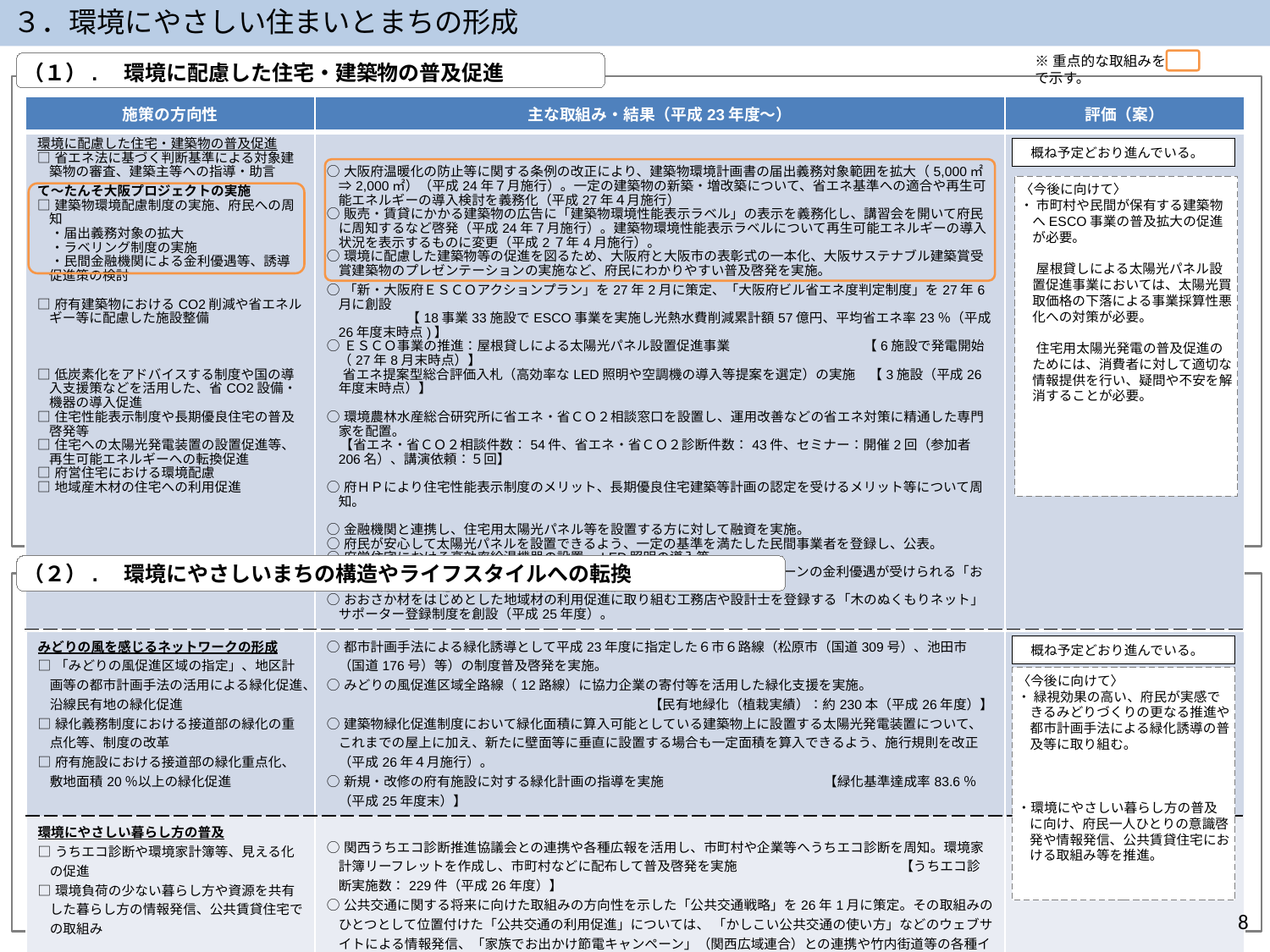

３．環境にやさしい住まいとまちの形成
※重点的な取組みを　　　　　で示す。

（１）.　環境に配慮した住宅・建築物の普及促進

| 施策の方向性 | 主な取組み・結果（平成23年度～） | 評価（案） |
| --- | --- | --- |
| 環境に配慮した住宅・建築物の普及促進 □省エネ法に基づく判断基準による対象建築物の審査、建築主等への指導・助言 て～たんそ大阪プロジェクトの実施 □建築物環境配慮制度の実施、府民への周知 　・届出義務対象の拡大 　・ラベリング制度の実施 　・民間金融機関による金利優遇等、誘導促進策の検討 □府有建築物におけるCO2削減や省エネルギー等に配慮した施設整備 □低炭素化をアドバイスする制度や国の導入支援策などを活用した、省CO2設備・機器の導入促進 □住宅性能表示制度や長期優良住宅の普及啓発等 □住宅への太陽光発電装置の設置促進等、再生可能エネルギーへの転換促進 □府営住宅における環境配慮 □地域産木材の住宅への利用促進 | ○大阪府温暖化の防止等に関する条例の改正により、建築物環境計画書の届出義務対象範囲を拡大（5,000㎡⇒2,000㎡）（平成24年７月施行）。一定の建築物の新築・増改築について、省エネ基準への適合や再生可能エネルギーの導入検討を義務化（平成27年４月施行） ○販売・賃貸にかかる建築物の広告に「建築物環境性能表示ラベル」の表示を義務化し、講習会を開いて府民に周知するなど啓発（平成24年７月施行）。建築物環境性能表示ラベルについて再生可能エネルギーの導入状況を表示するものに変更（平成2７年4月施行）。 ○環境に配慮した建築物等の促進を図るため、大阪府と大阪市の表彰式の一本化、大阪サステナブル建築賞受賞建築物のプレゼンテーションの実施など、府民にわかりやすい普及啓発を実施。 ○「新・大阪府ＥＳＣＯアクションプラン」を27年2月に策定、「大阪府ビル省エネ度判定制度」を27年6月に創設 　　　　　　【18事業33施設でESCO事業を実施し光熱水費削減累計額57億円、平均省エネ率23％（平成26年度末時点)】 ○ＥＳＣＯ事業の推進：屋根貸しによる太陽光パネル設置促進事業　　　　　　　　　　【6施設で発電開始（27年8月末時点）】 　 省エネ提案型総合評価入札（高効率なLED照明や空調機の導入等提案を選定）の実施　【3施設（平成26年度末時点）】 ○環境農林水産総合研究所に省エネ・省ＣＯ２相談窓口を設置し、運用改善などの省エネ対策に精通した専門家を配置。 　【省エネ・省ＣＯ２相談件数：54件、省エネ・省ＣＯ２診断件数：43件、セミナー：開催2回（参加者206名）、講演依頼：５回】 ○府ＨＰにより住宅性能表示制度のメリット、長期優良住宅建築等計画の認定を受けるメリット等について周知。 ○金融機関と連携し、住宅用太陽光パネル等を設置する方に対して融資を実施。 ○府民が安心して太陽光パネルを設置できるよう、一定の基準を満たした民間事業者を登録し、公表。 ○府営住宅における高効率給湯機器の設置、LED照明の導入等 ○一定以上の「おおさか材」を使用した住宅を新築・購入する際に、住宅ローンの金利優遇が受けられる「おおさか材認証制度」をスタート（平成24年度）。 ○おおさか材をはじめとした地域材の利用促進に取り組む工務店や設計士を登録する「木のぬくもりネット」サポーター登録制度を創設（平成25年度）。 |  |
　概ね予定どおり進んでいる。

〈今後に向けて〉
・ 市町村や民間が保有する建築物へESCO事業の普及拡大の促進が必要。

　 屋根貸しによる太陽光パネル設置促進事業においては、太陽光買取価格の下落による事業採算性悪化への対策が必要。

　 住宅用太陽光発電の普及促進のためには、消費者に対して適切な情報提供を行い、疑問や不安を解消することが必要。

（２）.　環境にやさしいまちの構造やライフスタイルへの転換

| 施策の方向性 | 主な取組み・結果（平成23年度～） | 評価（案） |
| --- | --- | --- |
| みどりの風を感じるネットワークの形成 □「みどりの風促進区域の指定」、地区計画等の都市計画手法の活用による緑化促進、沿線民有地の緑化促進 □緑化義務制度における接道部の緑化の重点化等、制度の改革 □府有施設における接道部の緑化重点化、敷地面積20％以上の緑化促進 | ○都市計画手法による緑化誘導として平成23年度に指定した６市６路線（松原市（国道309号）、池田市（国道176号）等）の制度普及啓発を実施。 ○みどりの風促進区域全路線（12路線）に協力企業の寄付等を活用した緑化支援を実施。　 【民有地緑化（植栽実績）：約230本（平成26年度）】 ○建築物緑化促進制度において緑化面積に算入可能としている建築物上に設置する太陽光発電装置について、これまでの屋上に加え、新たに壁面等に垂直に設置する場合も一定面積を算入できるよう、施行規則を改正（平成26年４月施行）。 ○新規・改修の府有施設に対する緑化計画の指導を実施　　　　　　　　　　　　【緑化基準達成率83.6％（平成25年度末）】 |  |
| 環境にやさしい暮らし方の普及 □うちエコ診断や環境家計簿等、見える化の促進 □環境負荷の少ない暮らし方や資源を共有した暮らし方の情報発信、公共賃貸住宅での取組み | ○関西うちエコ診断推進協議会との連携や各種広報を活用し、市町村や企業等へうちエコ診断を周知。環境家計簿リーフレットを作成し、市町村などに配布して普及啓発を実施 　　　　　　　　　　　　【うちエコ診断実施数：229件（平成26年度）】 ○公共交通に関する将来に向けた取組みの方向性を示した「公共交通戦略」を26年1月に策定。その取組みのひとつとして位置付けた「公共交通の利用促進」については、 「かしこい公共交通の使い方」などのウェブサイトによる情報発信、「家族でお出かけ節電キャンペーン」（関西広域連合）との連携や竹内街道等の各種イベントにおける啓発活動など、様々な機会をとらえて、公共交通利用の働きかけを実施。 ○公共賃貸住宅においてカーシェアリング事業を実施。 【府営住宅：５団地、市町営住宅：16団地、公社3団地、ＵＲ30団地（平成26年末時点）】 |  |
　概ね予定どおり進んでいる。
〈今後に向けて〉
・ 緑視効果の高い、府民が実感できるみどりづくりの更なる推進や都市計画手法による緑化誘導の普及等に取り組む。

・環境にやさしい暮らし方の普及に向け、府民一人ひとりの意識啓発や情報発信、公共賃貸住宅における取組み等を推進。
8